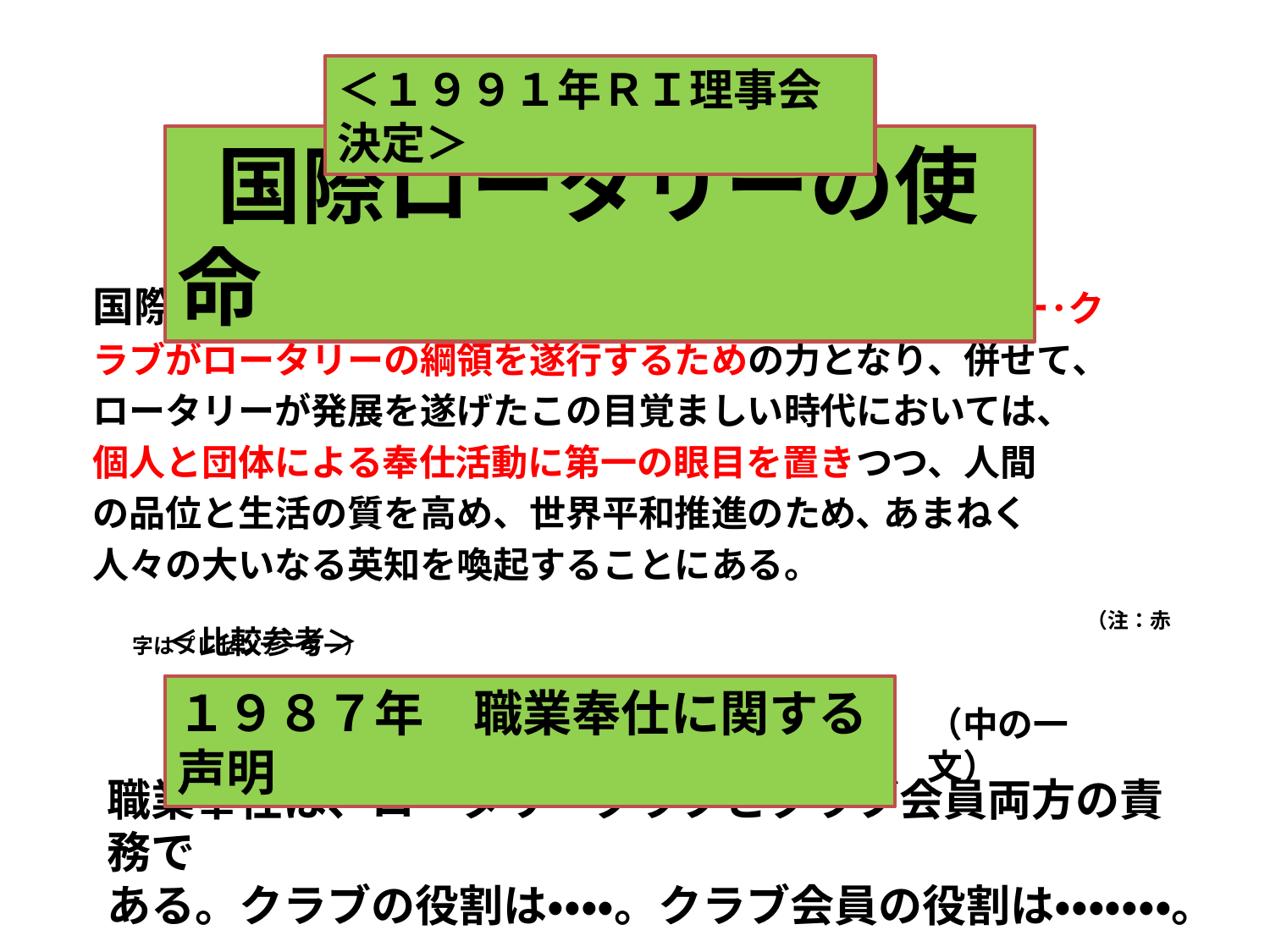

＜１９９１年ＲＩ理事会決定＞
 国際ロータリーの使命

国際ロータリーの使命は、  ロータリアン とロータリー･ク
ラブがロータリーの綱領を遂行するための力となり、併せて､
ロータリーが発展を遂げたこの目覚ましい時代においては、
個人と団体による奉仕活動に第一の眼目を置きつつ、人間
の品位と生活の質を高め、世界平和推進のため､ あまねく
人々の大いなる英知を喚起することにある。

　　　　　　　　　　　　　　　　　　　　　　　　　　　　　　　　　　　　　　　　　　　　　　　（注：赤字はプレゼンテーター）
＜比較参考＞
１９８７年　職業奉仕に関する声明
（中の一文）
職業奉仕は、ロータリークラブとクラブ会員両方の責務で
ある。クラブの役割は・・・・。クラブ会員の役割は・・・・・・・。